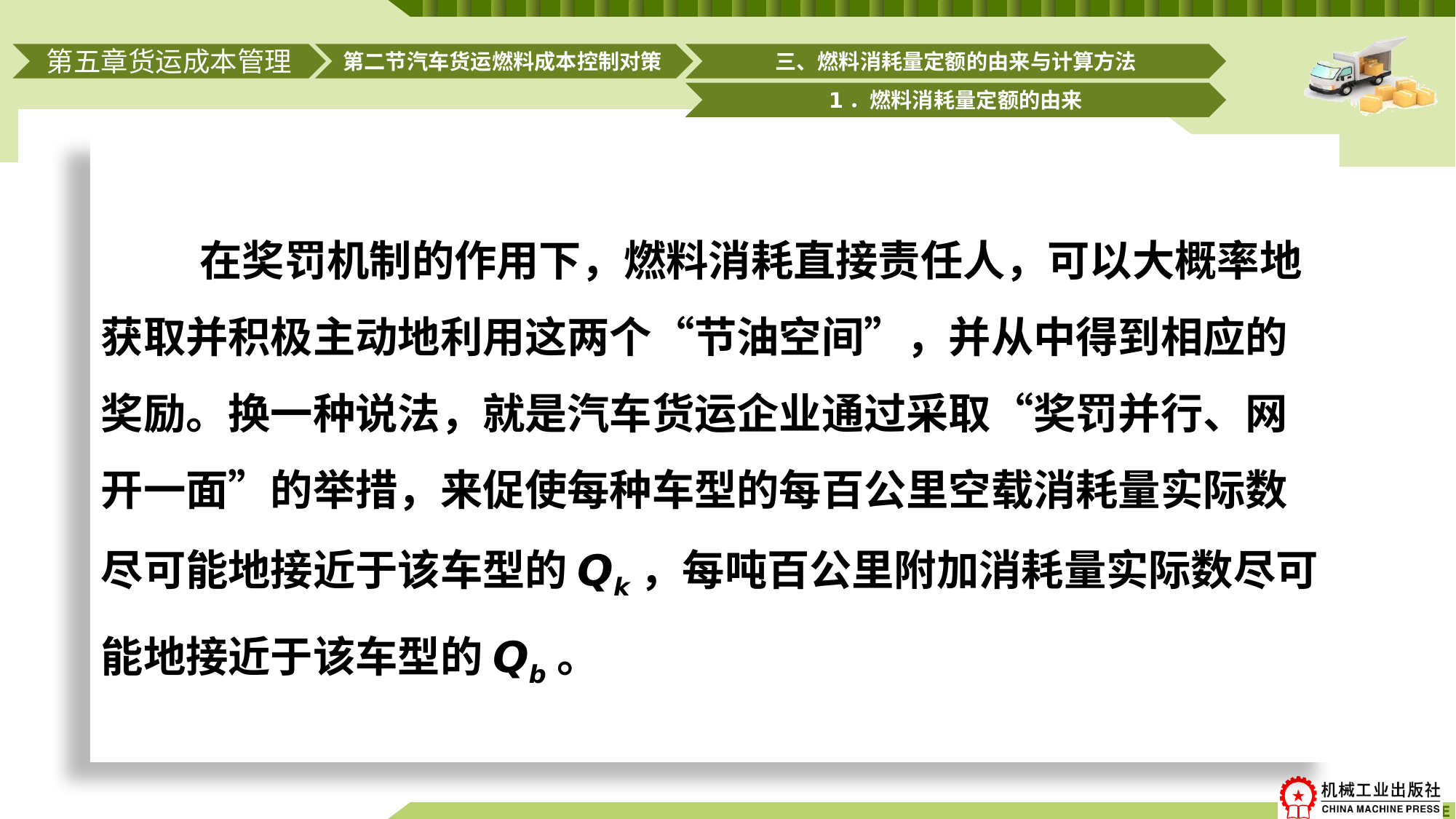

第二节汽车货运燃料成本控制对策
三、燃料消耗量定额的由来与计算方法
第五章货运成本管理
1．燃料消耗量定额的由来
# 在奖罚机制的作用下，燃料消耗直接责任人，可以大概率地获取并积极主动地利用这两个“节油空间”，并从中得到相应的奖励。换一种说法，就是汽车货运企业通过采取“奖罚并行、网开一面”的举措，来促使每种车型的每百公里空载消耗量实际数尽可能地接近于该车型的Qk，每吨百公里附加消耗量实际数尽可能地接近于该车型的Qb。